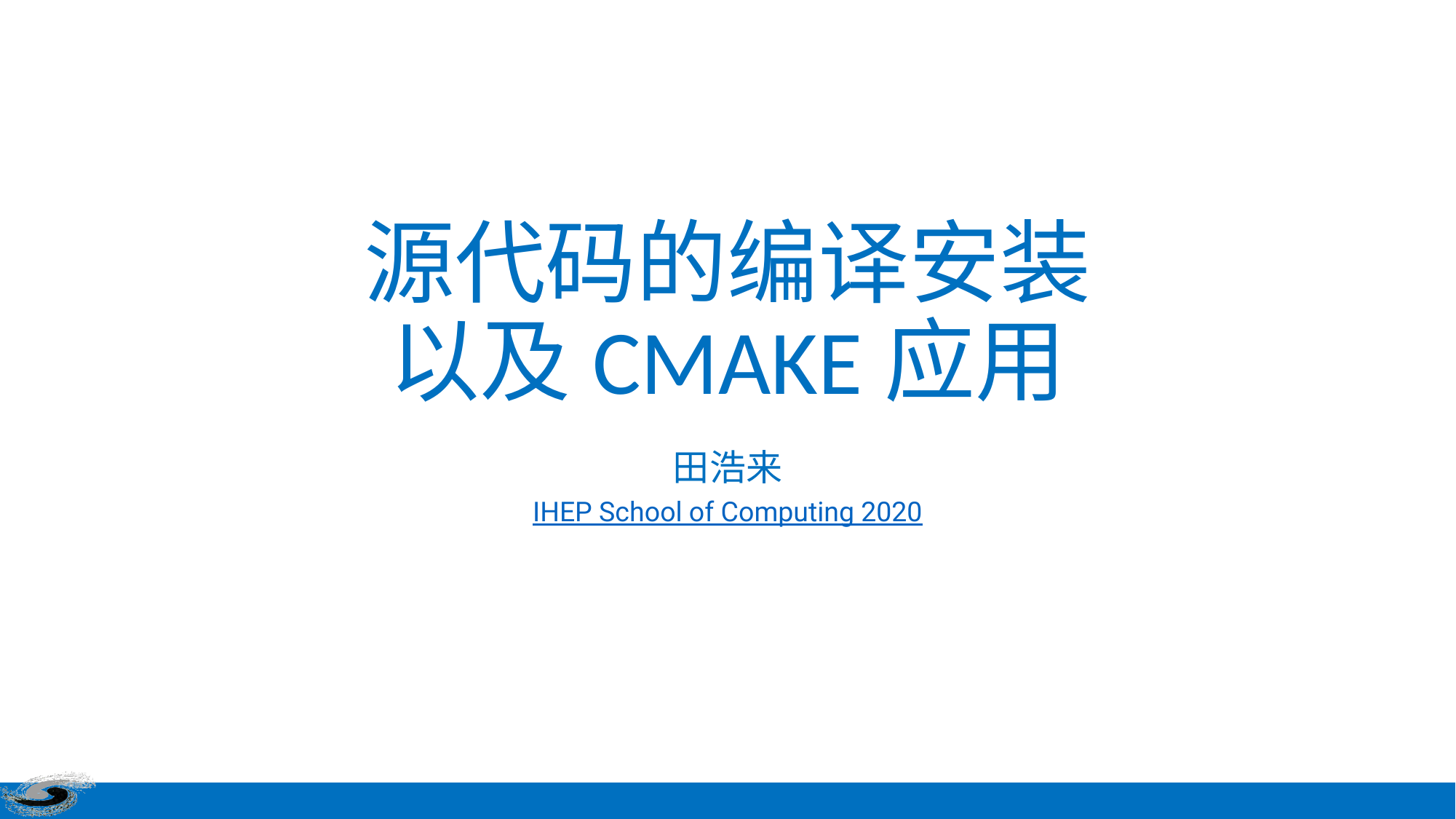

# 源代码的编译安装 以及CMAKE应用
田浩来
IHEP School of Computing 2020